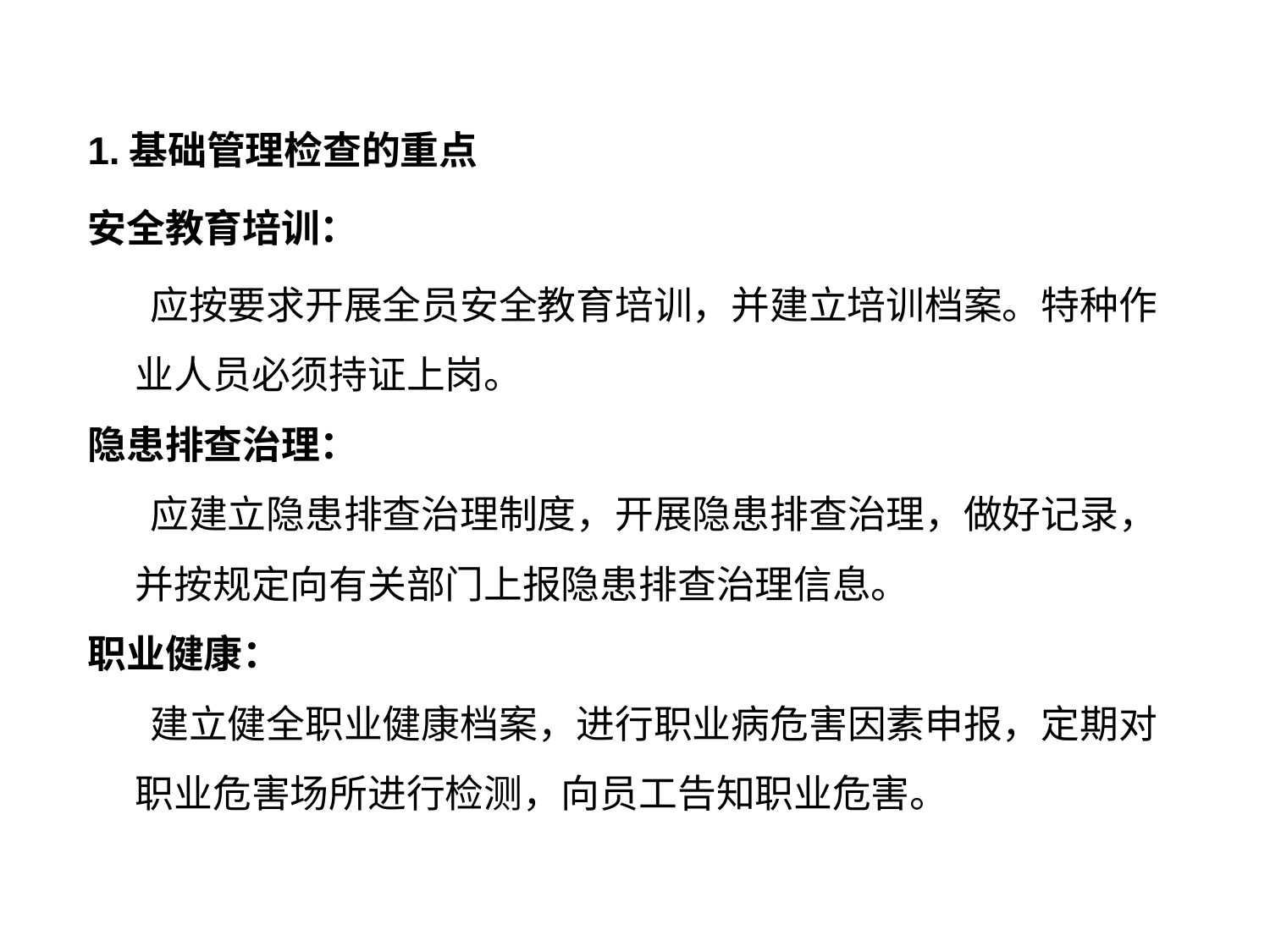

1.基础管理检查的重点
安全教育培训：
      应按要求开展全员安全教育培训，并建立培训档案。特种作业人员必须持证上岗。
隐患排查治理：
      应建立隐患排查治理制度，开展隐患排查治理，做好记录，并按规定向有关部门上报隐患排查治理信息。
职业健康：
      建立健全职业健康档案，进行职业病危害因素申报，定期对职业危害场所进行检测，向员工告知职业危害。
104